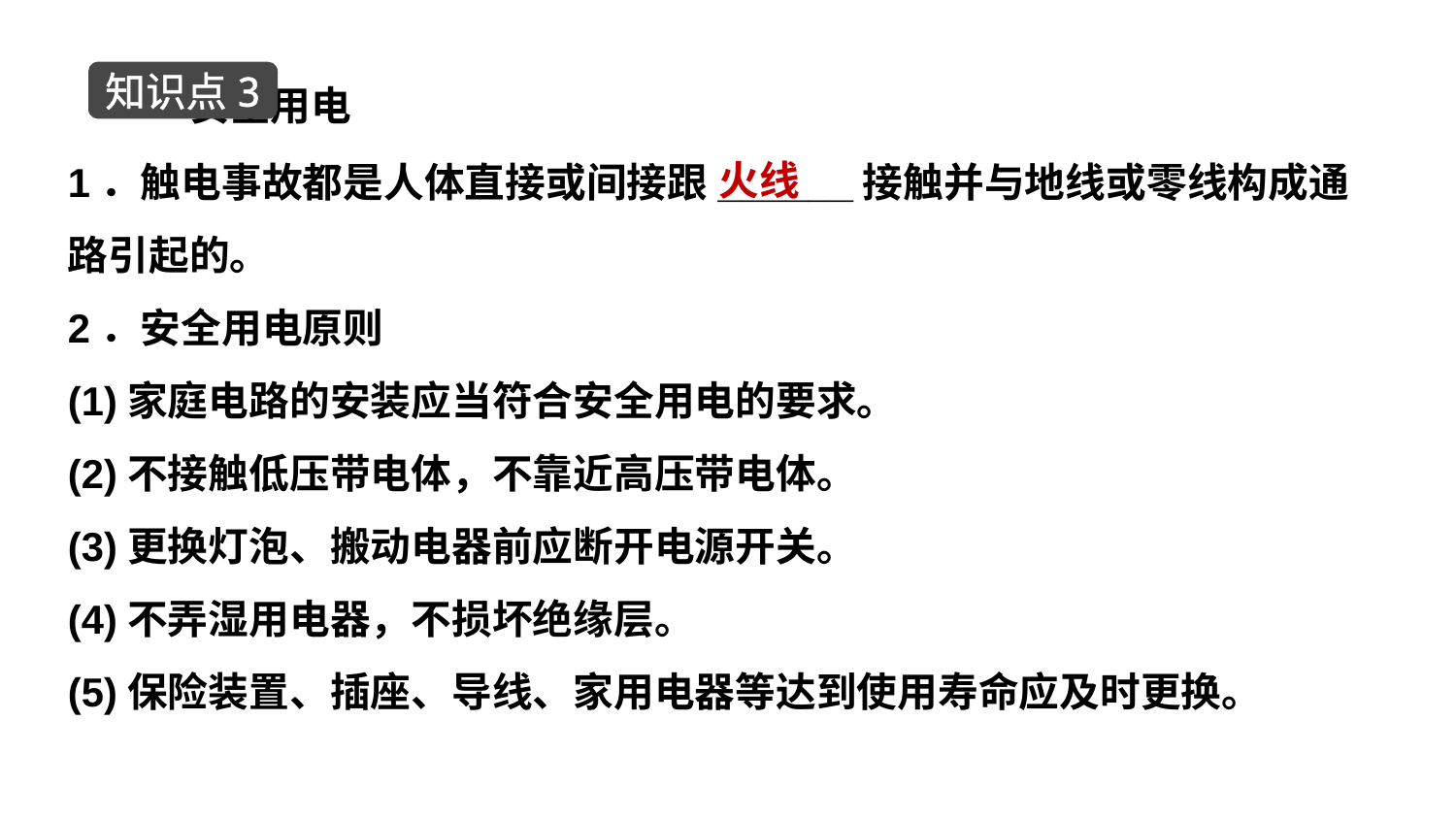

安全用电
知识点3
火线
1．触电事故都是人体直接或间接跟______接触并与地线或零线构成通路引起的。
2．安全用电原则
(1)家庭电路的安装应当符合安全用电的要求。
(2)不接触低压带电体，不靠近高压带电体。
(3)更换灯泡、搬动电器前应断开电源开关。
(4)不弄湿用电器，不损坏绝缘层。
(5)保险装置、插座、导线、家用电器等达到使用寿命应及时更换。